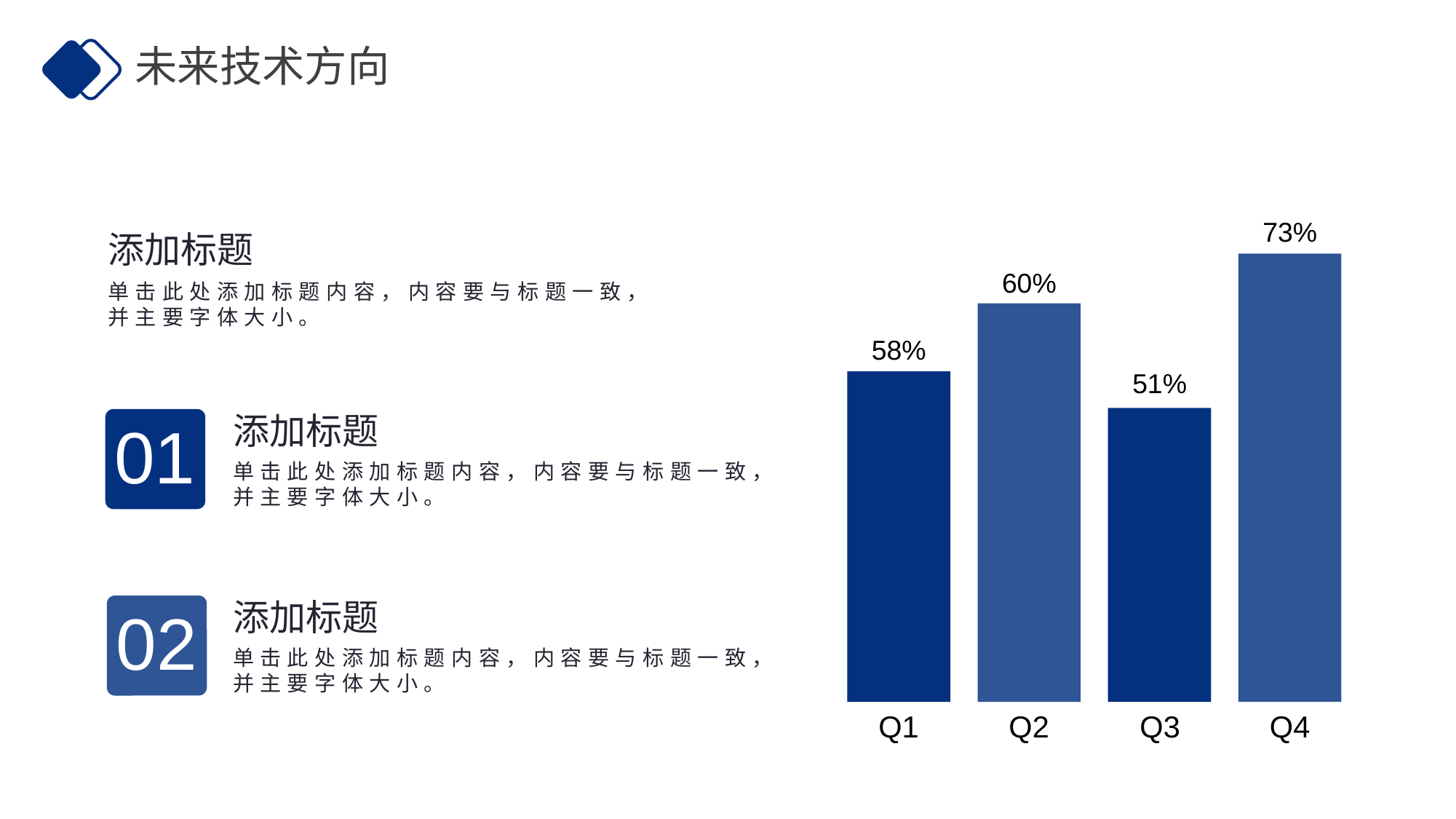

未来技术方向

73%
添加标题

60%
单击此处添加标题内容，内容要与标题一致，并主要字体大小。

58%
51%

添加标题
单击此处添加标题内容，内容要与标题一致，并主要字体大小。
01

添加标题
单击此处添加标题内容，内容要与标题一致，并主要字体大小。
02

Q1
Q2
Q3
Q4